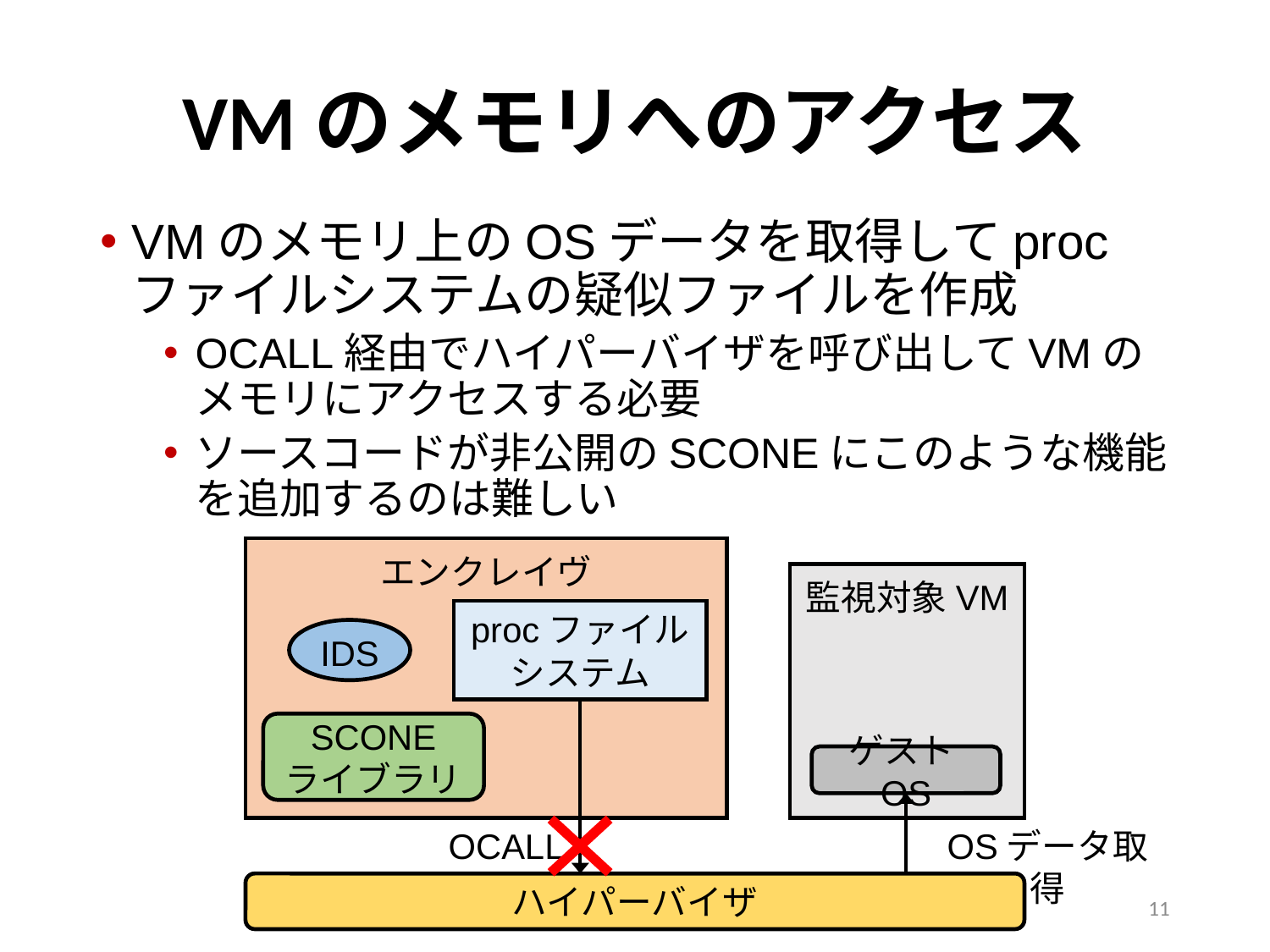

# VMのメモリへのアクセス
VMのメモリ上のOSデータを取得してprocファイルシステムの疑似ファイルを作成
OCALL経由でハイパーバイザを呼び出してVMのメモリにアクセスする必要
ソースコードが非公開のSCONEにこのような機能を追加するのは難しい
エンクレイヴ
監視対象VM
procファイル
システム
IDS
SCONE
ライブラリ
ゲストOS

OSデータ取得
OCALL
ハイパーバイザ
11